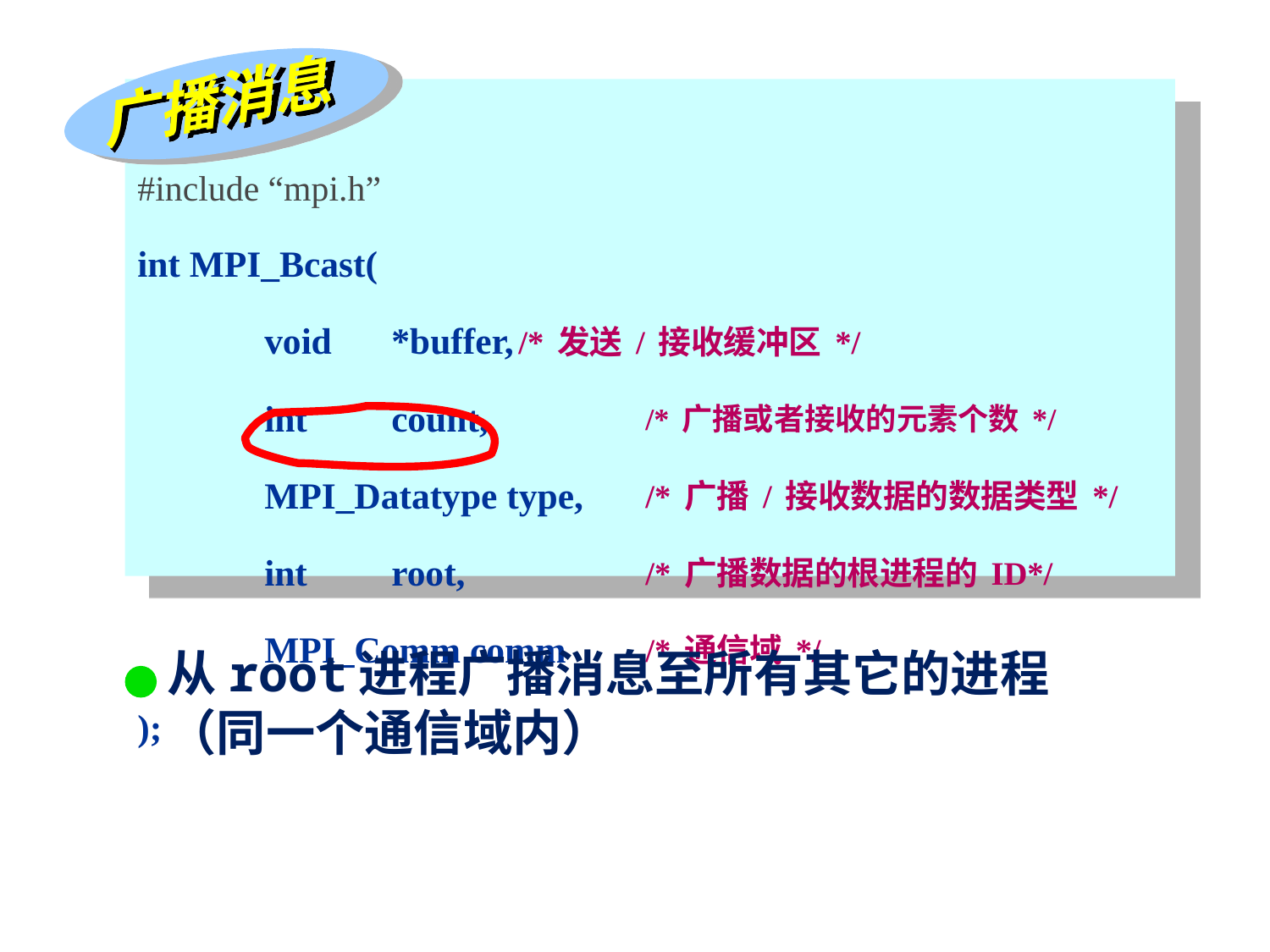

#

广播消息

#include “mpi.h”
int MPI_Bcast(
	void 	*buffer,	/*发送/接收缓冲区*/
	int     	count,		/*广播或者接收的元素个数*/
	MPI_Datatype type, 	/*广播/接收数据的数据类型*/
	int 	root,		/*广播数据的根进程的ID*/
	MPI_Comm comm	/*通信域*/
);

从root进程广播消息至所有其它的进程（同一个通信域内）